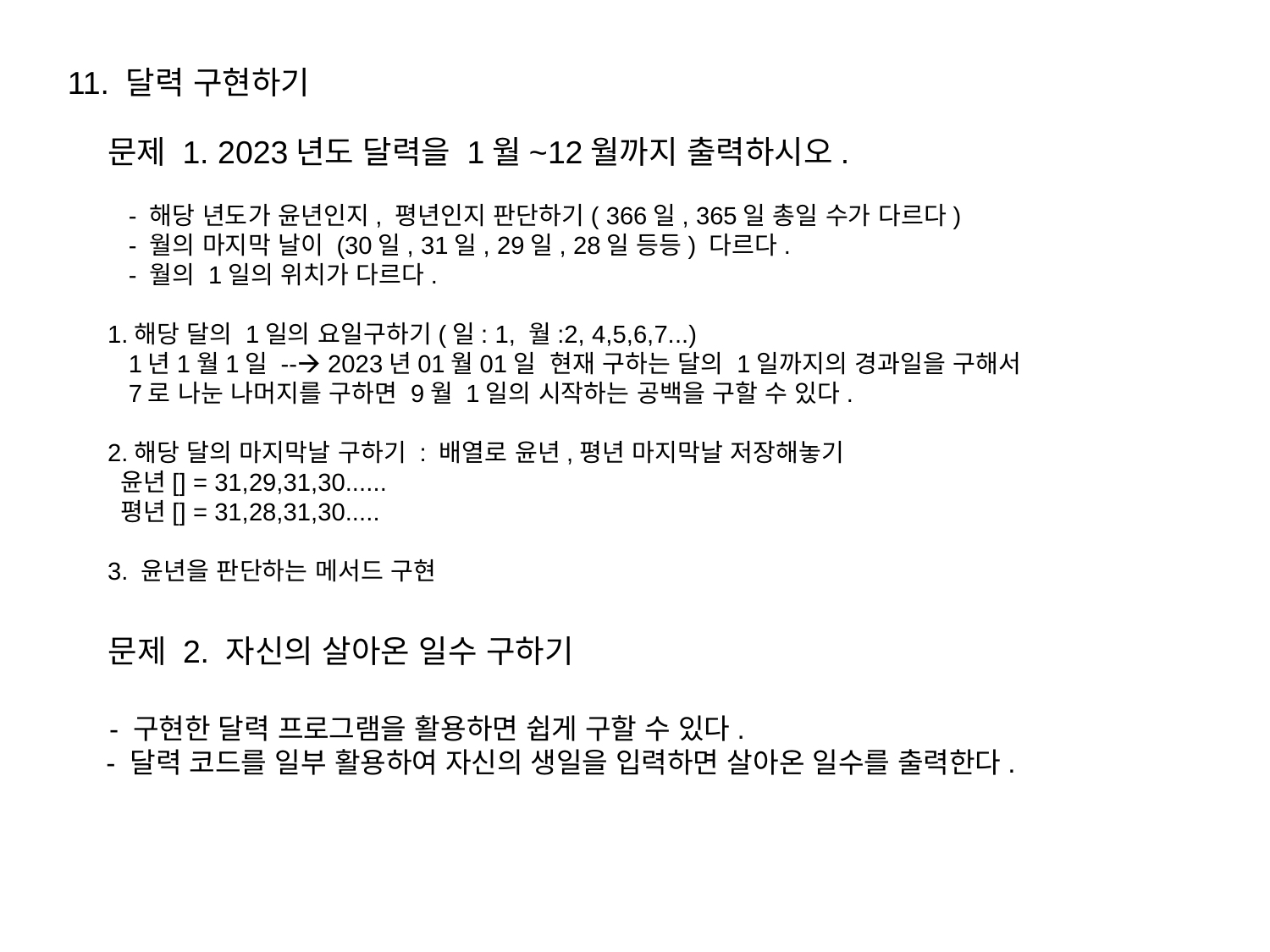

11. 달력 구현하기
문제 1. 2023년도 달력을 1월~12월까지 출력하시오.

   - 해당 년도가 윤년인지, 평년인지 판단하기( 366일, 365일 총일 수가 다르다)
   - 월의 마지막 날이 (30일, 31일, 29일, 28일 등등) 다르다.
   - 월의 1일의 위치가 다르다.

1.해당 달의 1일의 요일구하기(일: 1, 월:2, 4,5,6,7...)
   1년1월1일 --🡪 2023년01월01일  현재 구하는 달의 1일까지의 경과일을 구해서
   7로 나눈 나머지를 구하면 9월 1일의 시작하는 공백을 구할 수 있다.

2.해당 달의 마지막날 구하기 : 배열로 윤년,평년 마지막날 저장해놓기
 윤년[] = 31,29,31,30......
 평년[] = 31,28,31,30.....

3. 윤년을 판단하는 메서드 구현
  문제 2. 자신의 살아온 일수 구하기

   - 구현한 달력 프로그램을 활용하면 쉽게 구할 수 있다.
   - 달력 코드를 일부 활용하여 자신의 생일을 입력하면 살아온 일수를 출력한다.